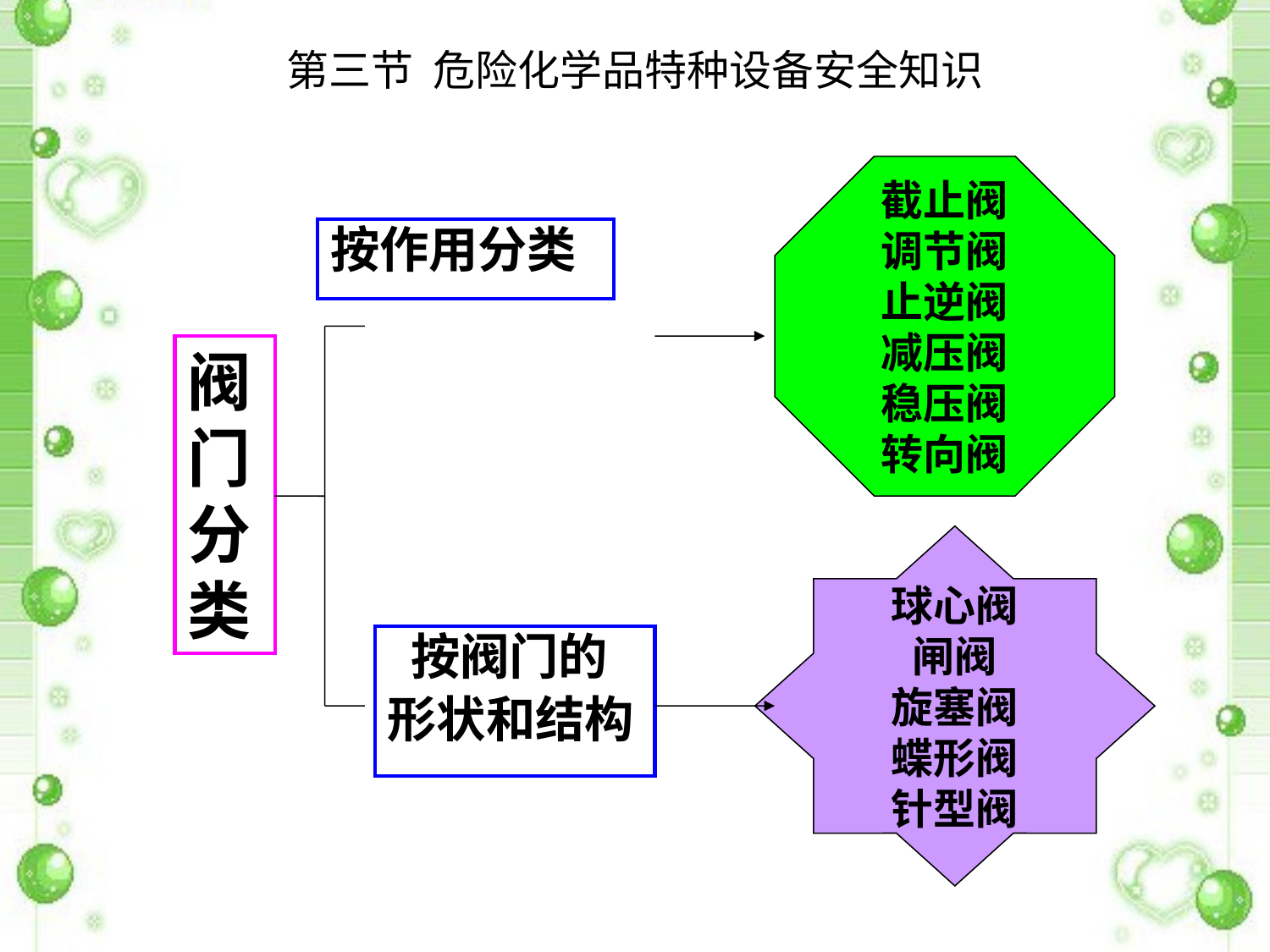

# 第三节  危险化学品特种设备安全知识
截止阀
调节阀
止逆阀
减压阀
稳压阀
转向阀
球心阀
闸阀
旋塞阀
蝶形阀
针型阀

阀门分类
按作用分类
 按阀门的
形状和结构